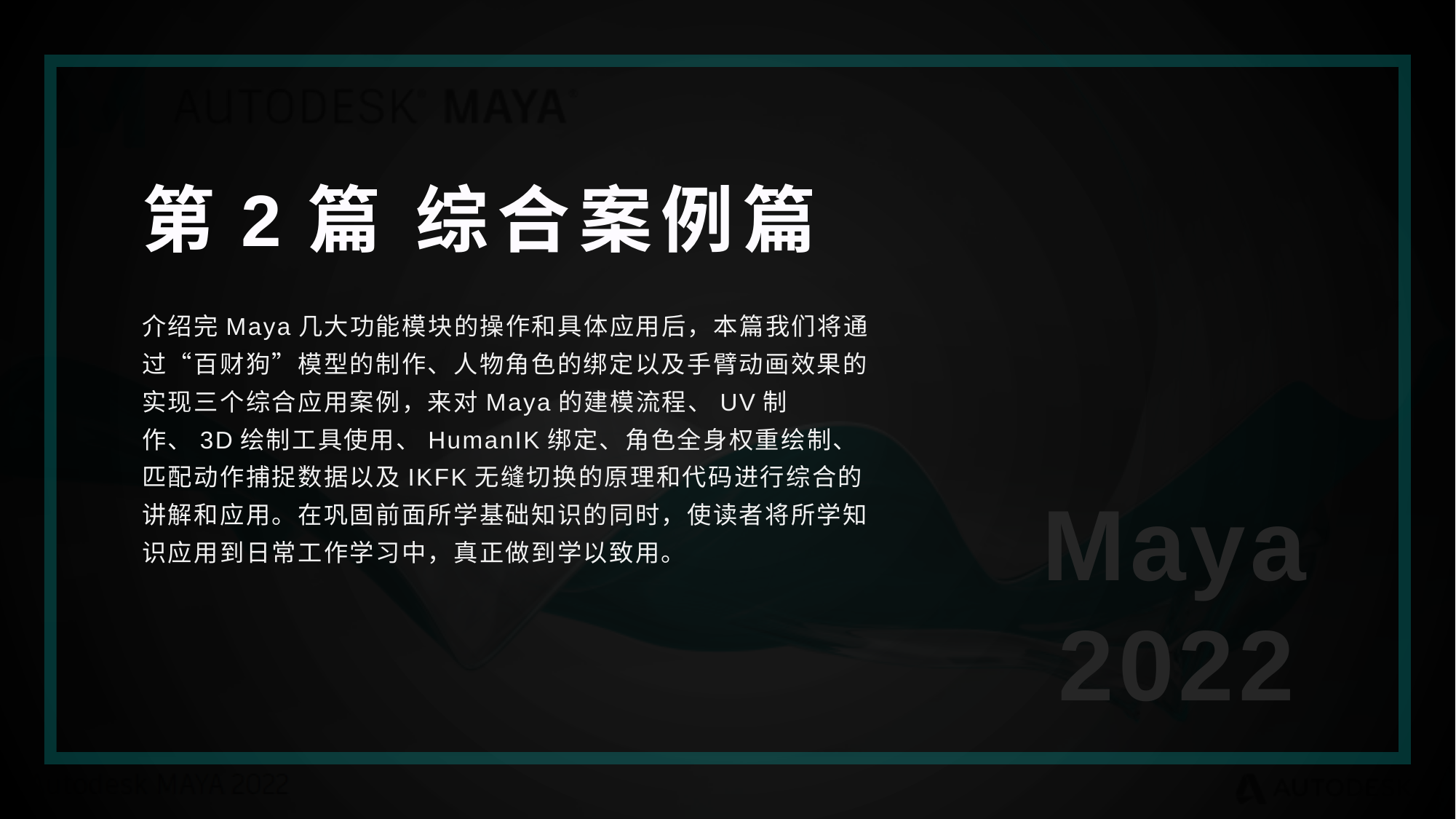

第2篇 综合案例篇
介绍完Maya几大功能模块的操作和具体应用后，本篇我们将通过“百财狗”模型的制作、人物角色的绑定以及手臂动画效果的实现三个综合应用案例，来对Maya的建模流程、UV制作、3D绘制工具使用、HumanIK绑定、角色全身权重绘制、匹配动作捕捉数据以及IKFK无缝切换的原理和代码进行综合的讲解和应用。在巩固前面所学基础知识的同时，使读者将所学知识应用到日常工作学习中，真正做到学以致用。